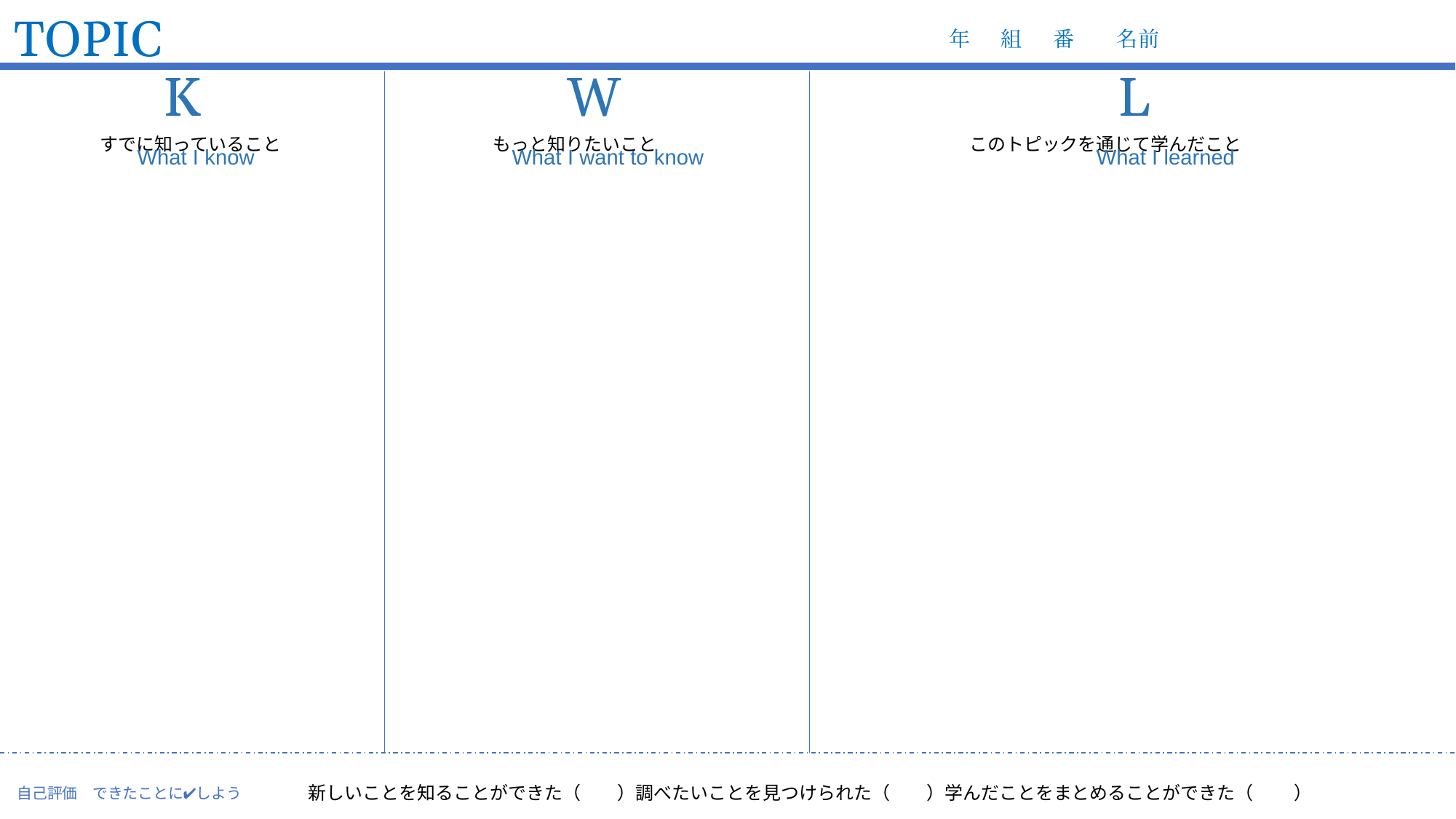

TOPIC
             年　  組　  番　　名前
K                            W                                      L
    What I know                                           What I want to know                       　                                     What I learned
　　　　すでに知っていること            　　　　　　　　　もっと知りたいこと　　　　　　　　　　　　　　　　　 このトピックを通じて学んだこと

新しいことを知ることができた（　　）調べたいことを見つけられた（　　）学んだことをまとめることができた（　　 ）
自己評価　できたことに✔しよう